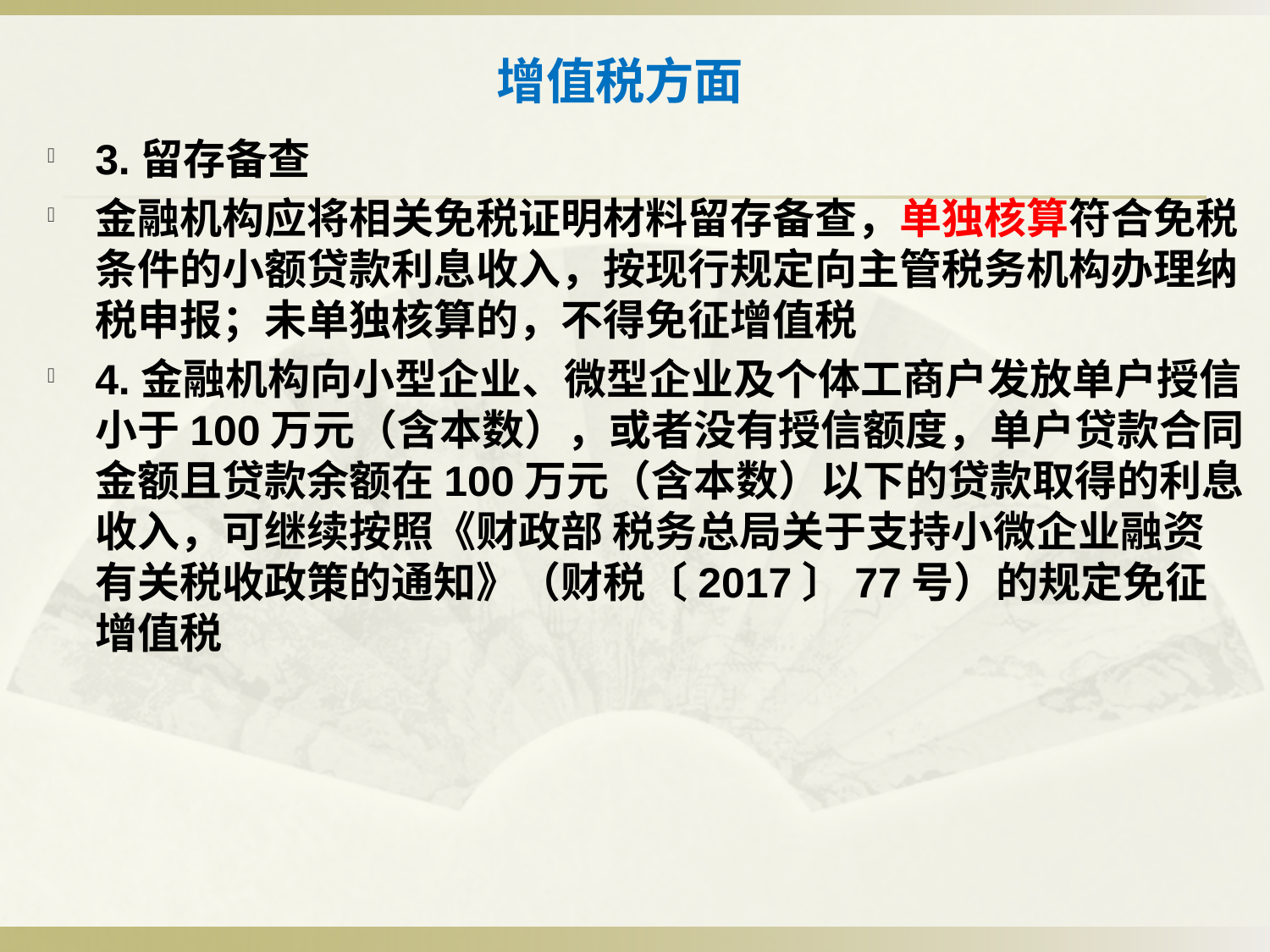

# 增值税方面
3.留存备查
金融机构应将相关免税证明材料留存备查，单独核算符合免税条件的小额贷款利息收入，按现行规定向主管税务机构办理纳税申报；未单独核算的，不得免征增值税
4.金融机构向小型企业、微型企业及个体工商户发放单户授信小于100万元（含本数），或者没有授信额度，单户贷款合同金额且贷款余额在100万元（含本数）以下的贷款取得的利息收入，可继续按照《财政部 税务总局关于支持小微企业融资有关税收政策的通知》（财税〔2017〕77号）的规定免征增值税